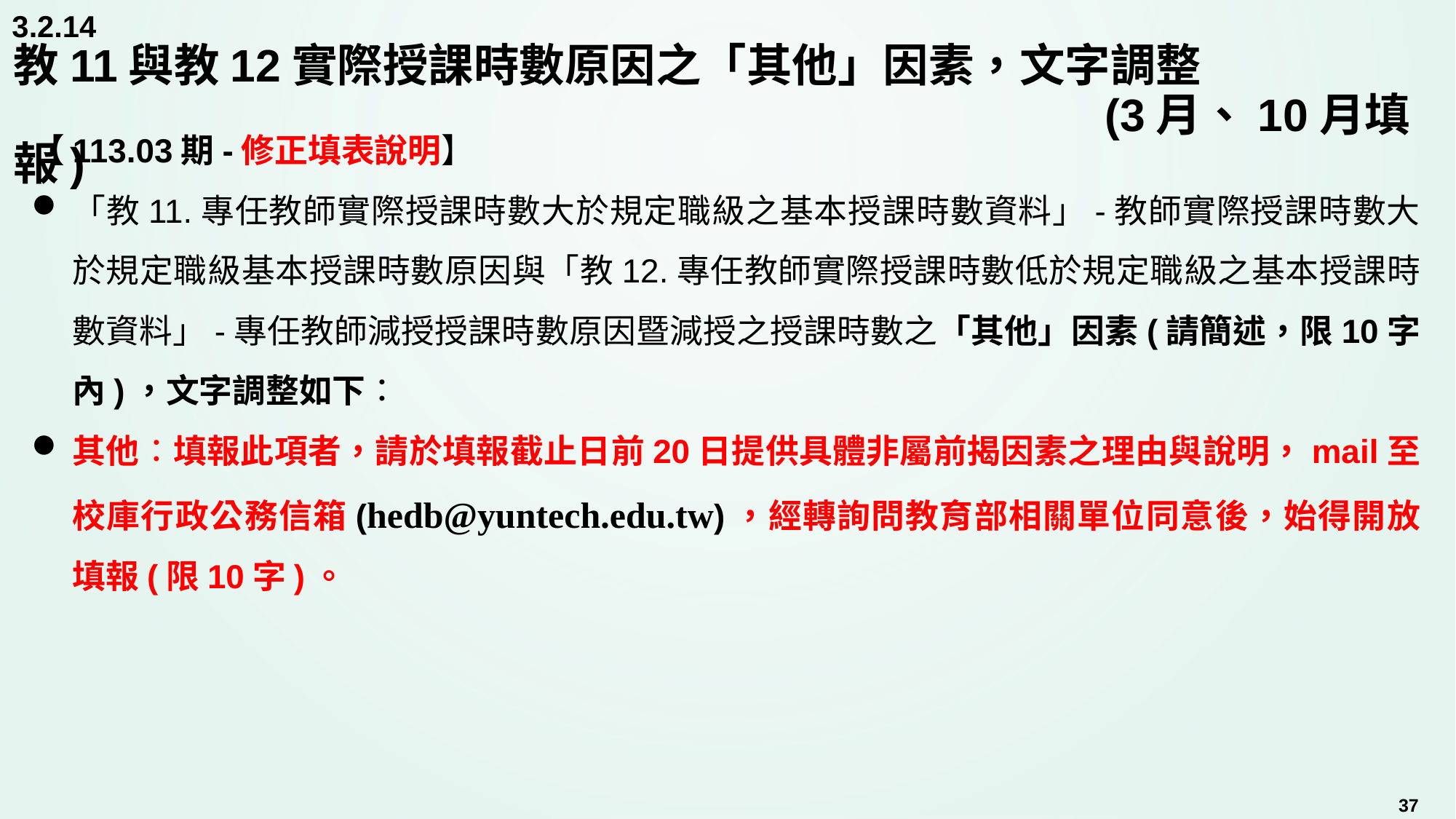

3.2.14
# 教11與教12實際授課時數原因之「其他」因素，文字調整 (3月、10月填報)
【113.03期-修正填表說明】
「教11.專任教師實際授課時數大於規定職級之基本授課時數資料」-教師實際授課時數大於規定職級基本授課時數原因與「教12.專任教師實際授課時數低於規定職級之基本授課時數資料」-專任教師減授授課時數原因暨減授之授課時數之「其他」因素(請簡述，限10字內)，文字調整如下：
其他：填報此項者，請於填報截止日前20日提供具體非屬前揭因素之理由與說明，mail至校庫行政公務信箱(hedb@yuntech.edu.tw)，經轉詢問教育部相關單位同意後，始得開放填報(限10字)。